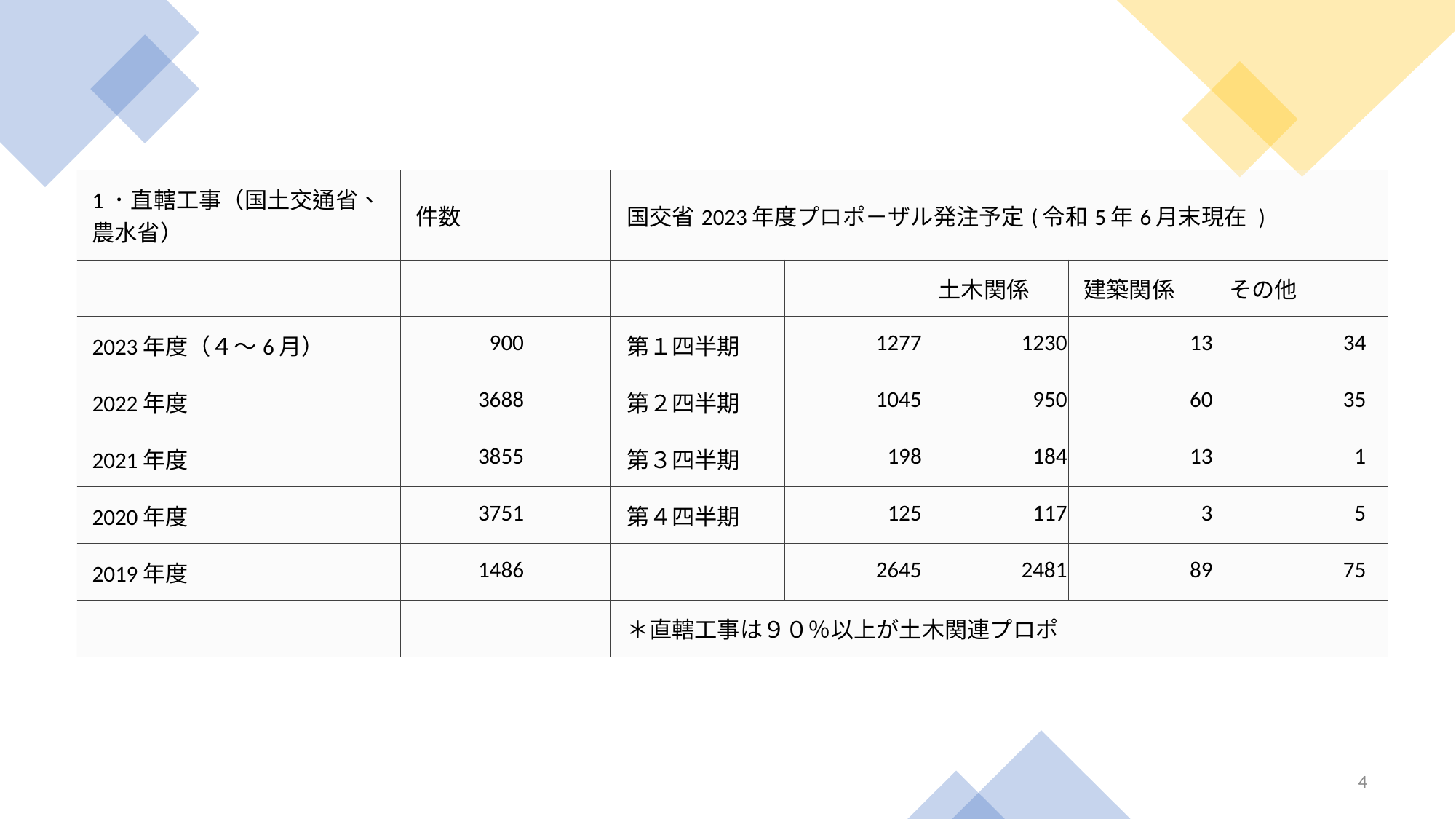

| 1．直轄工事（国土交通省、農水省） | 件数 |  | 国交省2023年度プロポ－ザル発注予定(令和5年6月末現在 ) |  |  |  |  |  |
| --- | --- | --- | --- | --- | --- | --- | --- | --- |
|  |  |  |  |  | 土木関係 | 建築関係 | その他 |  |
| 2023年度（４～6月） | 900 |  | 第１四半期 | 1277 | 1230 | 13 | 34 |  |
| 2022年度 | 3688 |  | 第２四半期 | 1045 | 950 | 60 | 35 |  |
| 2021年度 | 3855 |  | 第３四半期 | 198 | 184 | 13 | 1 |  |
| 2020年度 | 3751 |  | 第４四半期 | 125 | 117 | 3 | 5 |  |
| 2019年度 | 1486 |  |  | 2645 | 2481 | 89 | 75 |  |
|  |  |  | ＊直轄工事は９０％以上が土木関連プロポ |  |  |  |  |  |

4